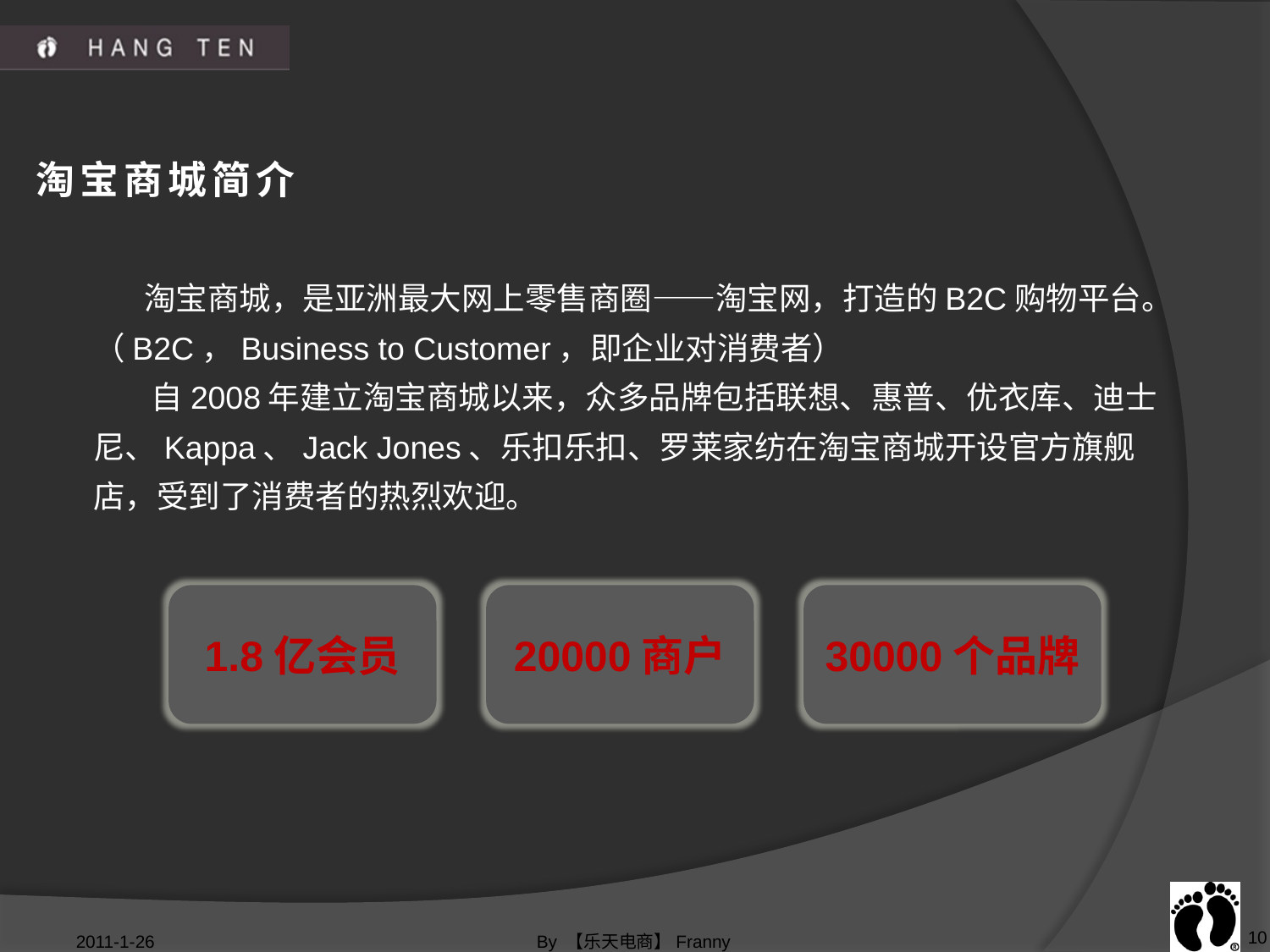

# 淘宝商城简介
      淘宝商城，是亚洲最大网上零售商圈——淘宝网，打造的B2C购物平台。（B2C，Business to Customer，即企业对消费者）
       自2008年建立淘宝商城以来，众多品牌包括联想、惠普、优衣库、迪士尼、Kappa、Jack Jones、乐扣乐扣、罗莱家纺在淘宝商城开设官方旗舰店，受到了消费者的热烈欢迎。
1.8亿会员
20000商户
30000个品牌
2011-1-26
By 【乐天电商】Franny
10